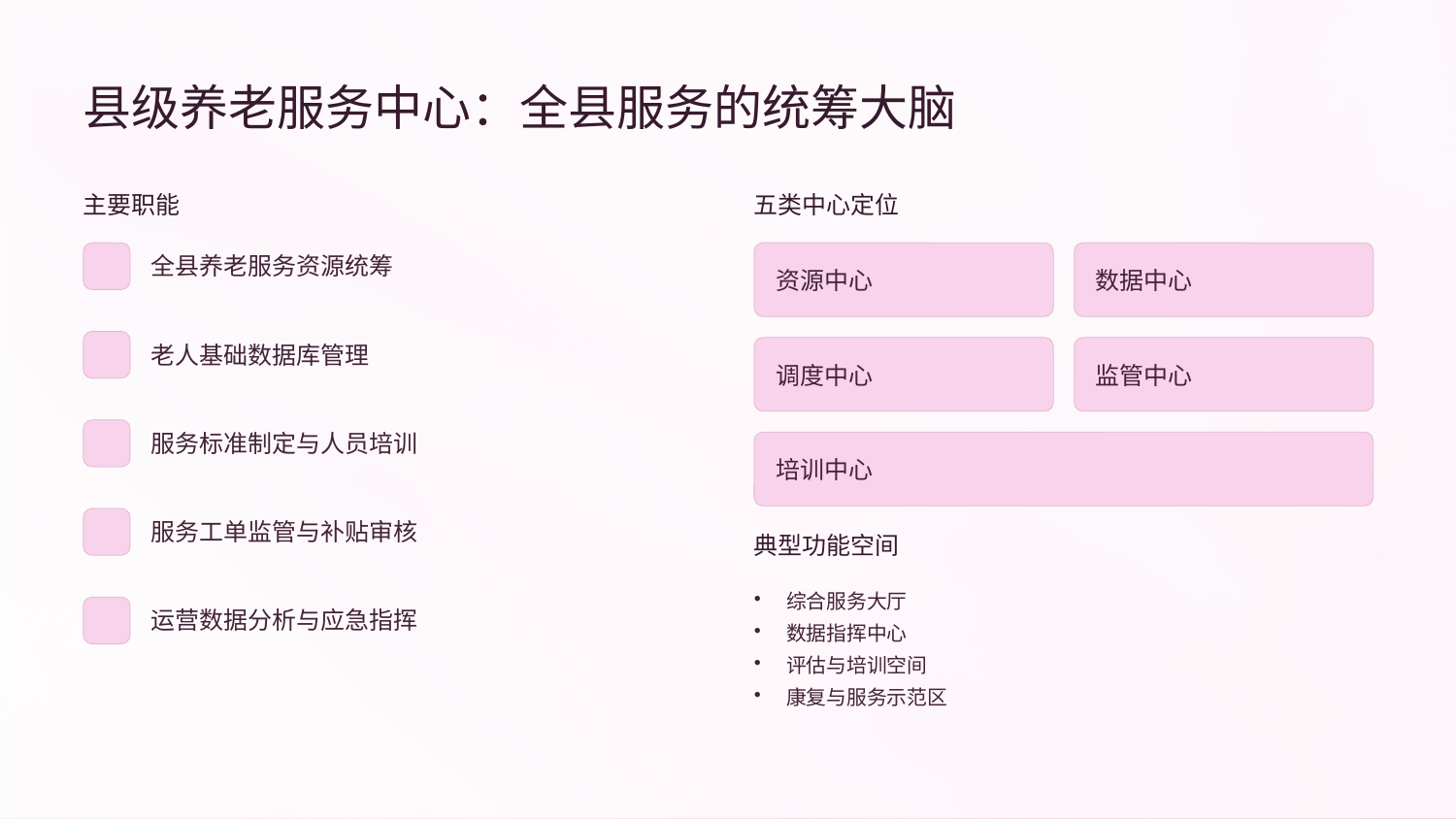

县级养老服务中心：全县服务的统筹大脑
主要职能
五类中心定位

全县养老服务资源统筹
资源中心
数据中心

老人基础数据库管理
调度中心
监管中心

服务标准制定与人员培训

培训中心

服务工单监管与补贴审核
典型功能空间
综合服务大厅
数据指挥中心
评估与培训空间
康复与服务示范区

运营数据分析与应急指挥